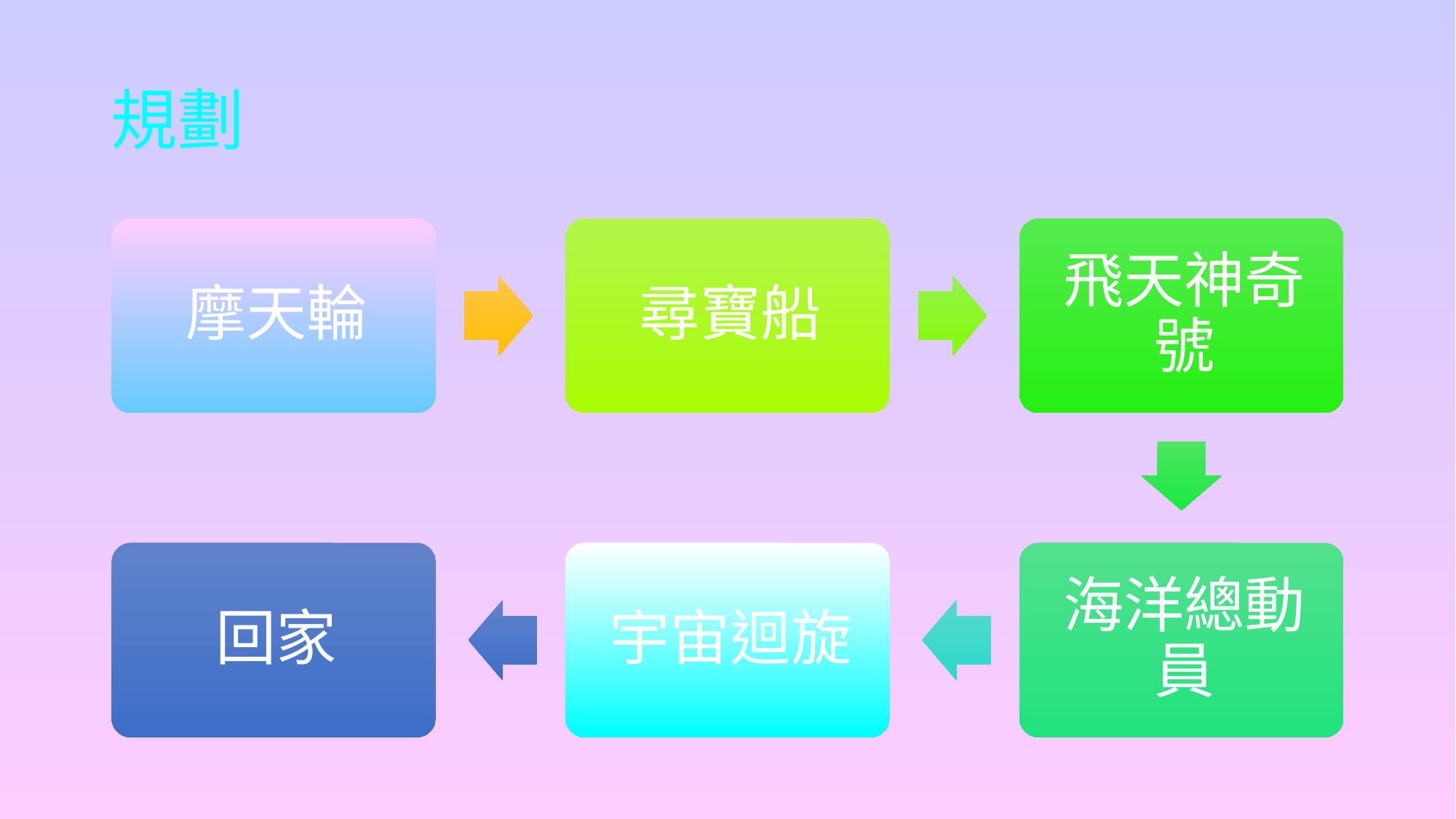

# 規劃
摩天輪

尋寶船

飛天神奇號

海洋總動員

宇宙迴旋

回家